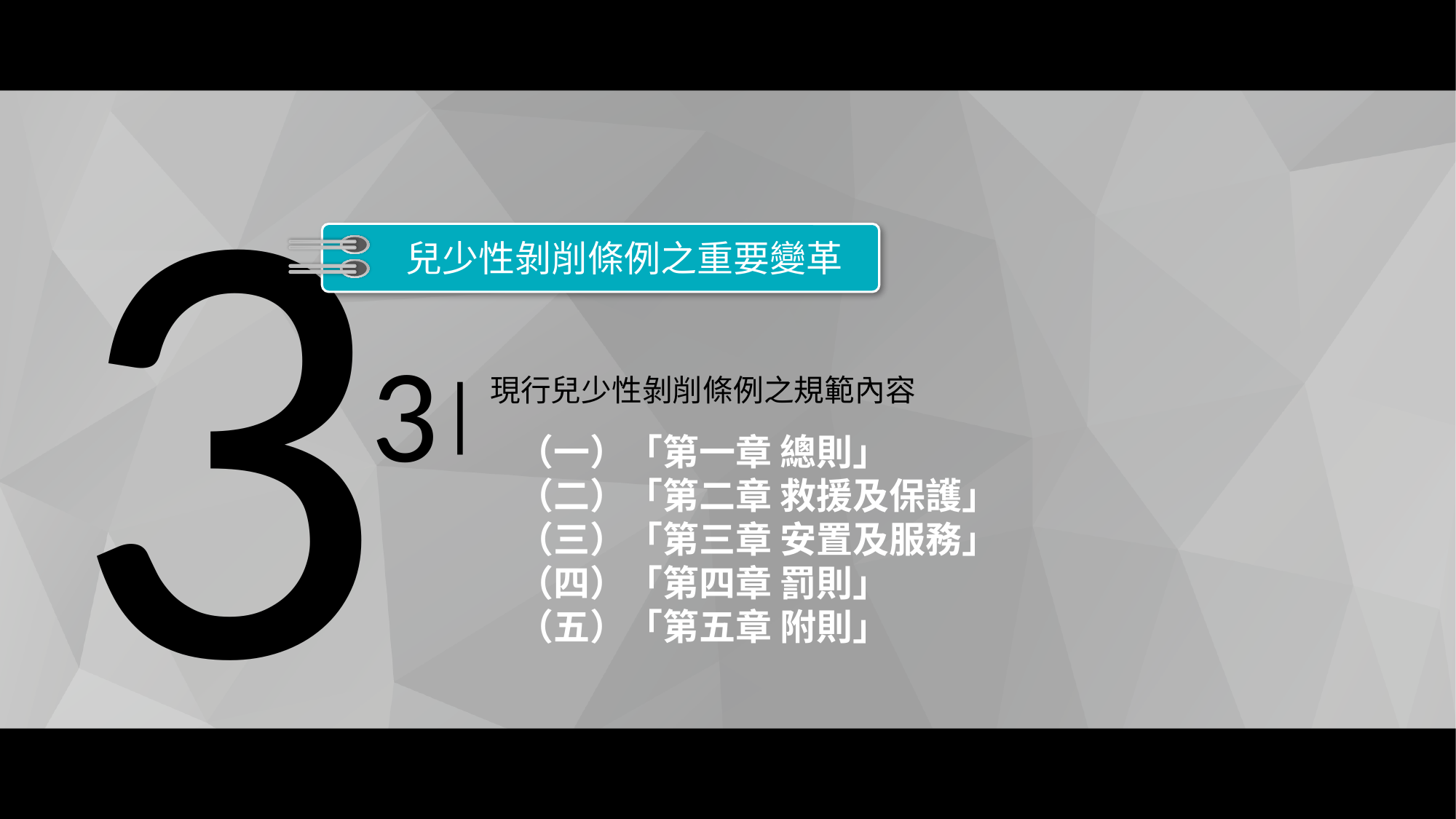

3

兒少性剝削條例之重要變革
3
|
現行兒少性剝削條例之規範內容
（一）「第一章 總則」
（二）「第二章 救援及保護」
（三）「第三章 安置及服務」
（四）「第四章 罰則」
（五）「第五章 附則」